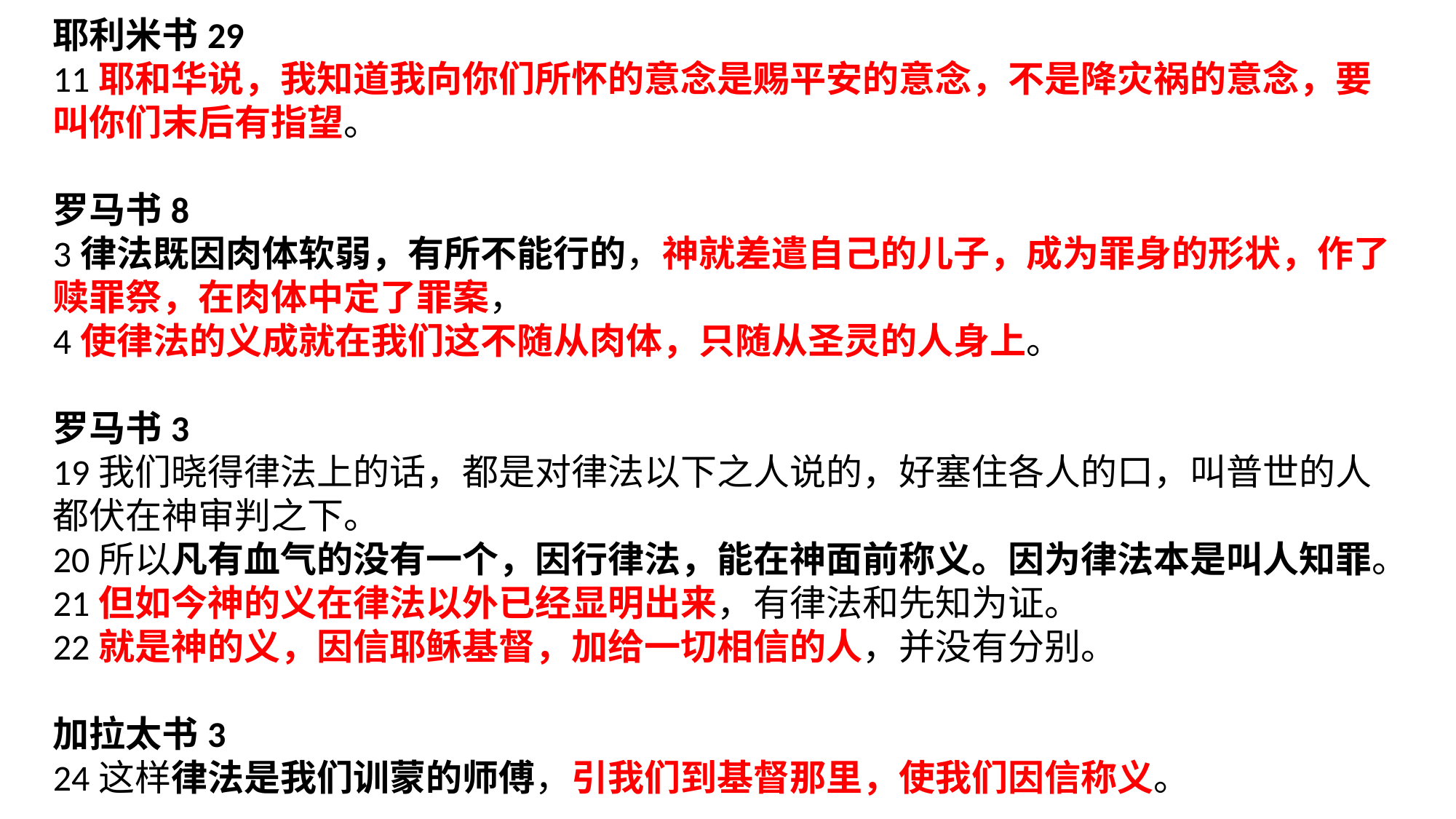

耶利米书29
11耶和华说，我知道我向你们所怀的意念是赐平安的意念，不是降灾祸的意念，要叫你们末后有指望。

罗马书8
3律法既因肉体软弱，有所不能行的，神就差遣自己的儿子，成为罪身的形状，作了赎罪祭，在肉体中定了罪案，
4使律法的义成就在我们这不随从肉体，只随从圣灵的人身上。

罗马书3
19我们晓得律法上的话，都是对律法以下之人说的，好塞住各人的口，叫普世的人都伏在神审判之下。
20所以凡有血气的没有一个，因行律法，能在神面前称义。因为律法本是叫人知罪。
21但如今神的义在律法以外已经显明出来，有律法和先知为证。
22就是神的义，因信耶稣基督，加给一切相信的人，并没有分别。

加拉太书3
24这样律法是我们训蒙的师傅，引我们到基督那里，使我们因信称义。